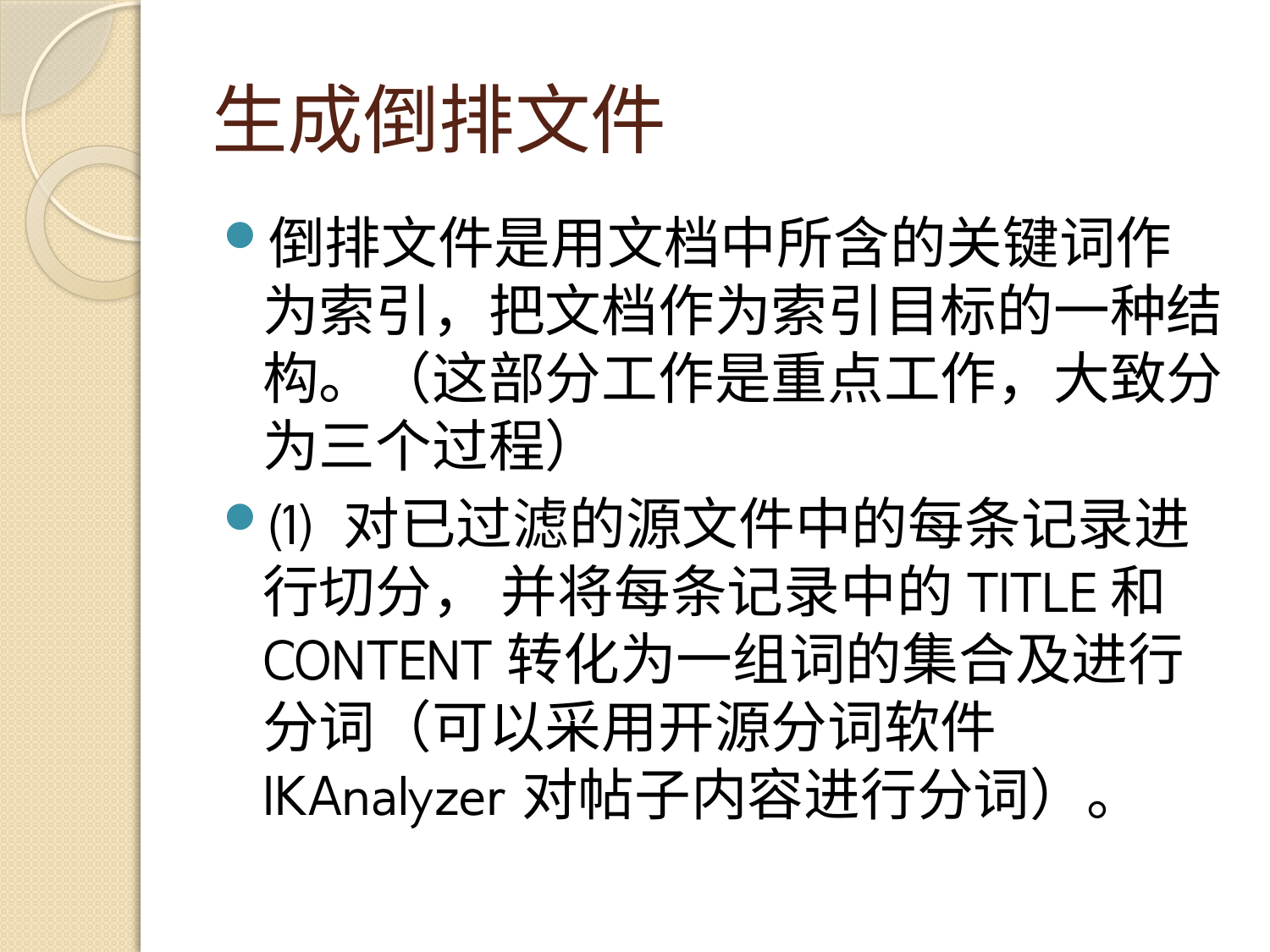

# 生成倒排文件
倒排文件是用文档中所含的关键词作为索引，把文档作为索引目标的一种结构。（这部分工作是重点工作，大致分为三个过程）
(1) 对已过滤的源文件中的每条记录进行切分， 并将每条记录中的TITLE和CONTENT转化为一组词的集合及进行分词（可以采用开源分词软件IKAnalyzer对帖子内容进行分词）。